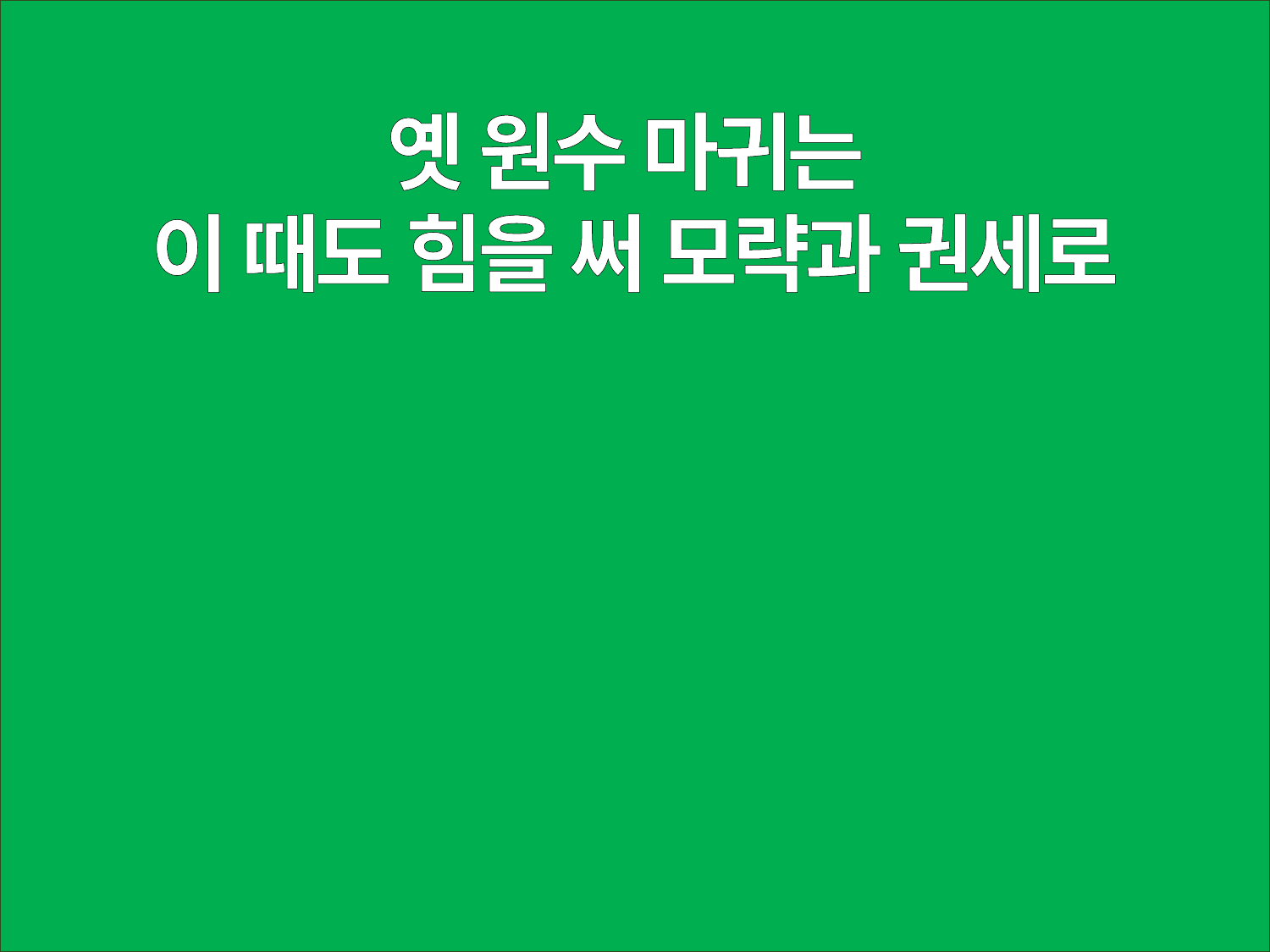

옛 원수 마귀는
이 때도 힘을 써 모략과 권세로